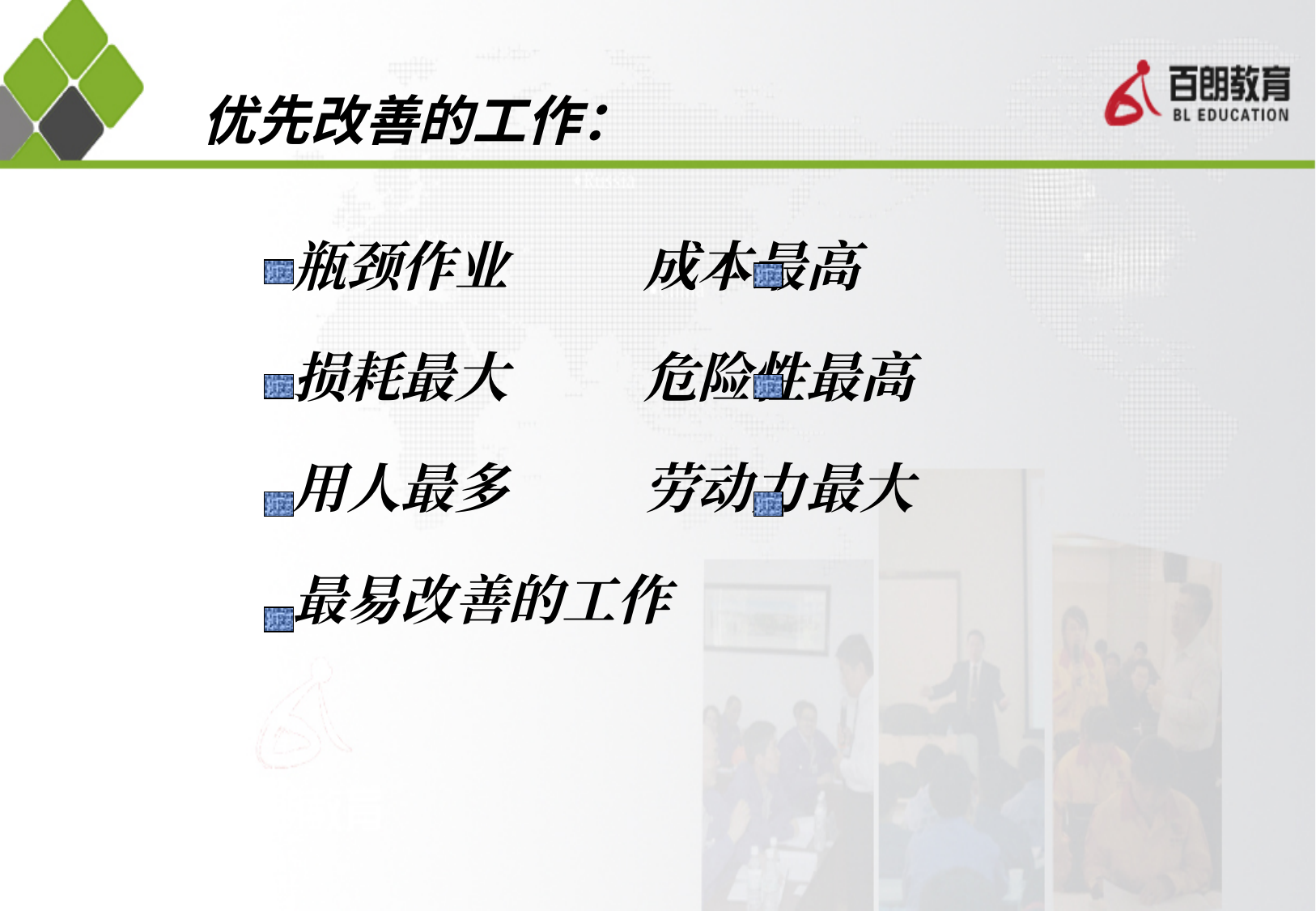

优先改善的工作：

　 瓶颈作业          成本最高
　 损耗最大          危险性最高
　 用人最多          劳动力最大
    最易改善的工作